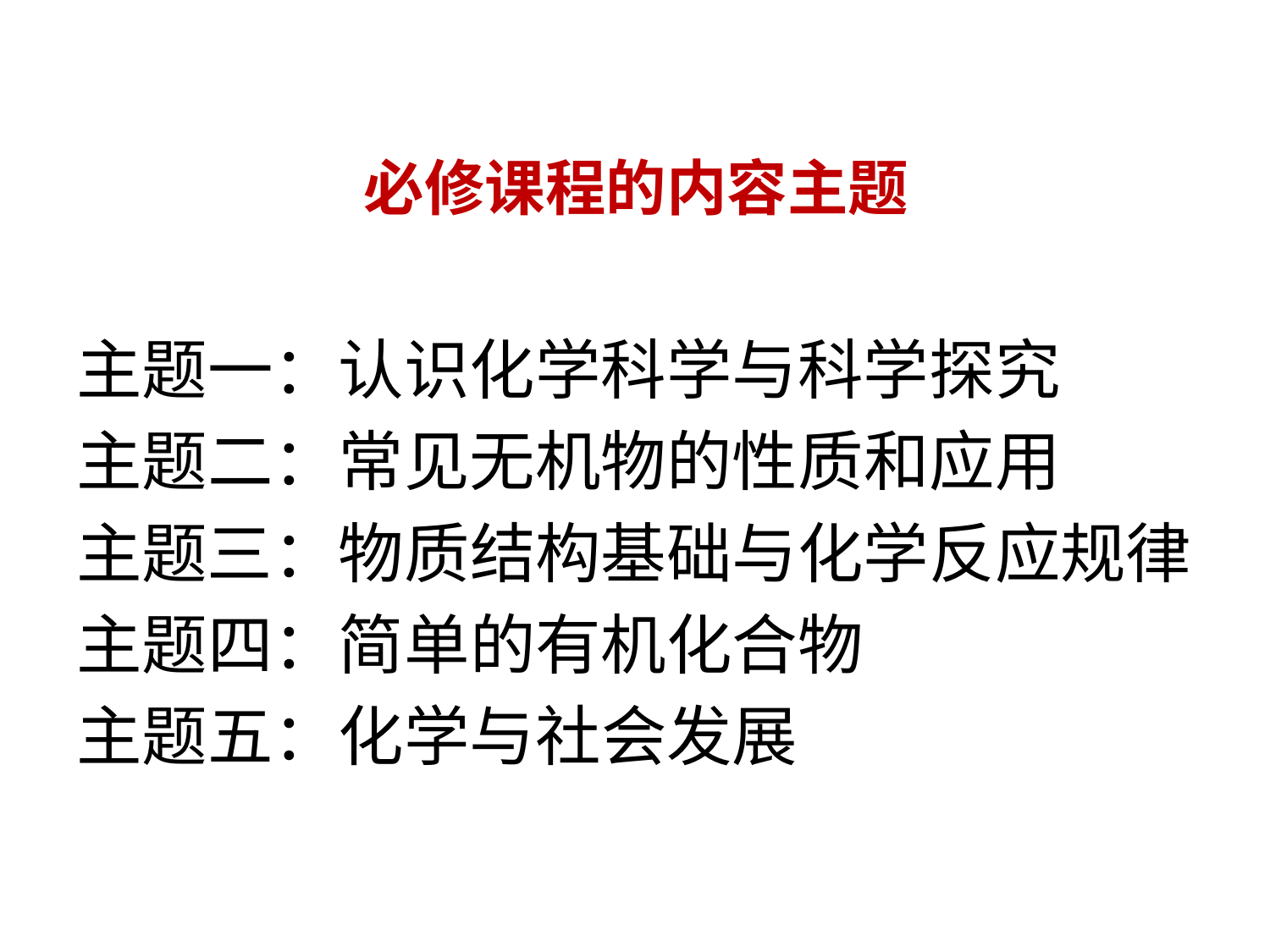

# 必修课程的内容主题

主题一：认识化学科学与科学探究
主题二：常见无机物的性质和应用
主题三：物质结构基础与化学反应规律
主题四：简单的有机化合物
主题五：化学与社会发展